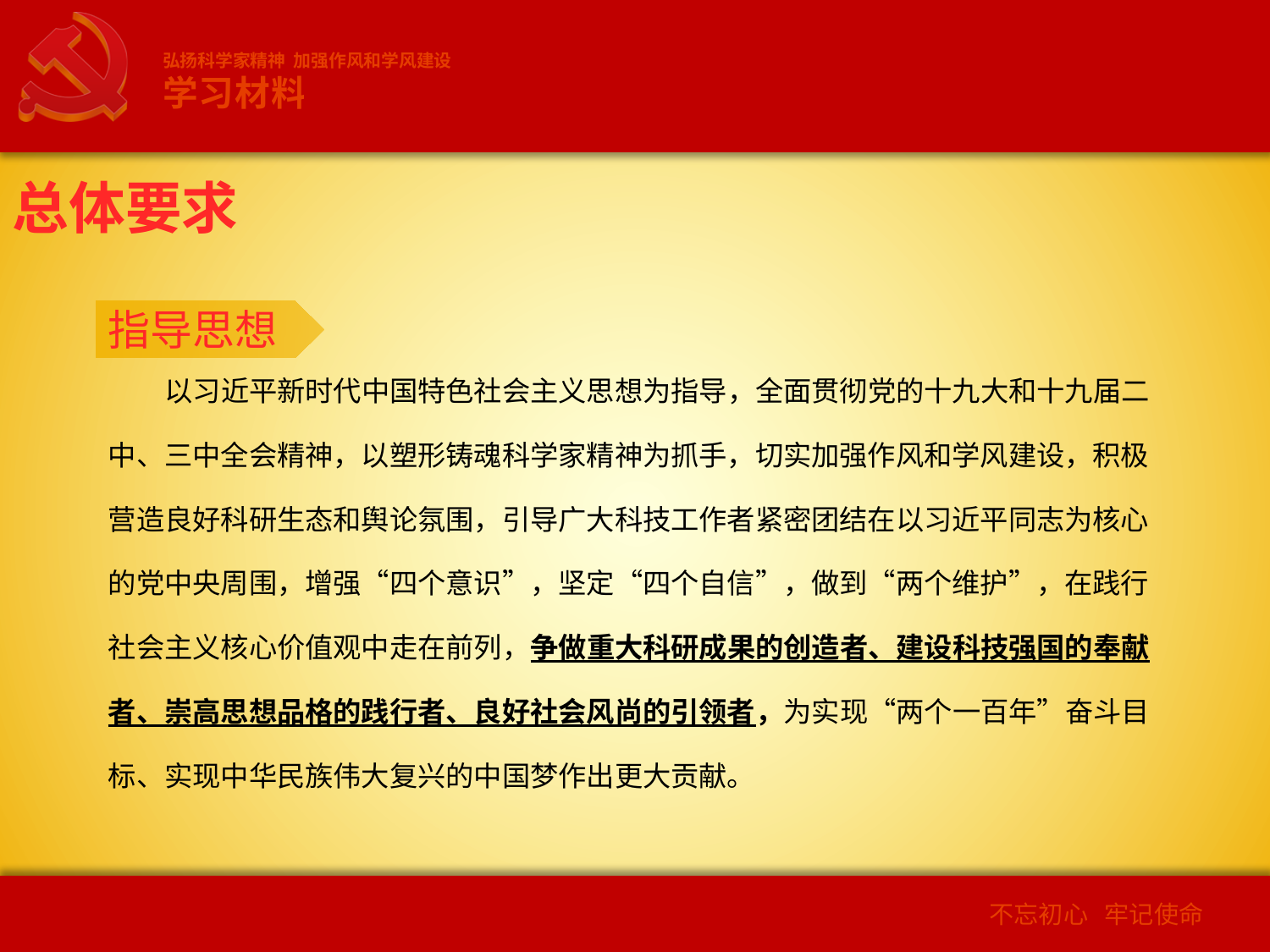

弘扬科学家精神  加强作风和学风建设
学习材料

总体要求
指导思想
以习近平新时代中国特色社会主义思想为指导，全面贯彻党的十九大和十九届二中、三中全会精神，以塑形铸魂科学家精神为抓手，切实加强作风和学风建设，积极营造良好科研生态和舆论氛围，引导广大科技工作者紧密团结在以习近平同志为核心的党中央周围，增强“四个意识”，坚定“四个自信”，做到“两个维护”，在践行社会主义核心价值观中走在前列，争做重大科研成果的创造者、建设科技强国的奉献者、崇高思想品格的践行者、良好社会风尚的引领者，为实现“两个一百年”奋斗目标、实现中华民族伟大复兴的中国梦作出更大贡献。

2
不忘初心   牢记使命